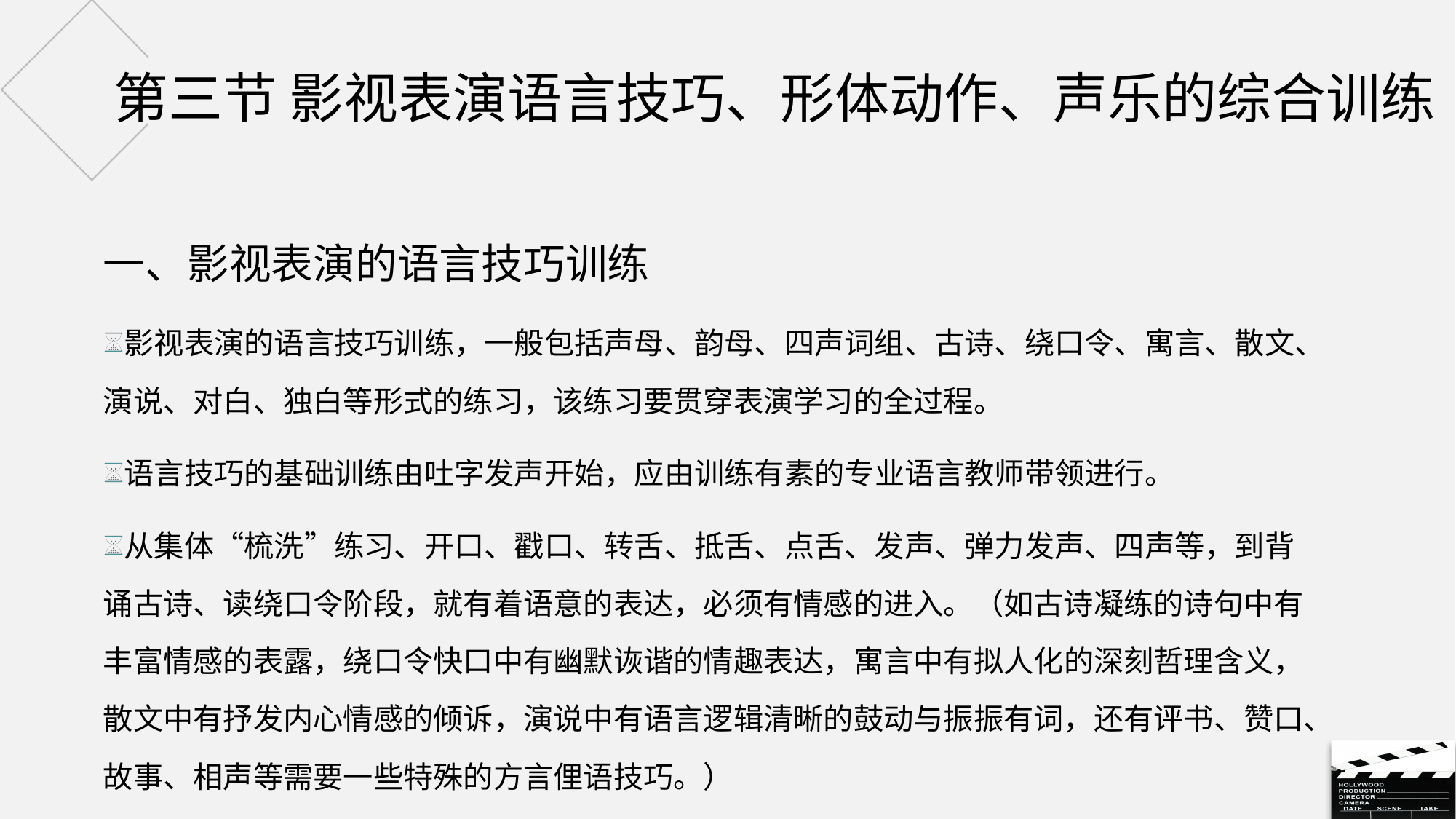

# 第三节 影视表演语言技巧、形体动作、声乐的综合训练
一、影视表演的语言技巧训练
影视表演的语言技巧训练，一般包括声母、韵母、四声词组、古诗、绕口令、寓言、散文、演说、对白、独白等形式的练习，该练习要贯穿表演学习的全过程。
语言技巧的基础训练由吐字发声开始，应由训练有素的专业语言教师带领进行。
从集体“梳洗”练习、开口、戳口、转舌、抵舌、点舌、发声、弹力发声、四声等，到背诵古诗、读绕口令阶段，就有着语意的表达，必须有情感的进入。（如古诗凝练的诗句中有丰富情感的表露，绕口令快口中有幽默诙谐的情趣表达，寓言中有拟人化的深刻哲理含义，散文中有抒发内心情感的倾诉，演说中有语言逻辑清晰的鼓动与振振有词，还有评书、赞口、故事、相声等需要一些特殊的方言俚语技巧。）